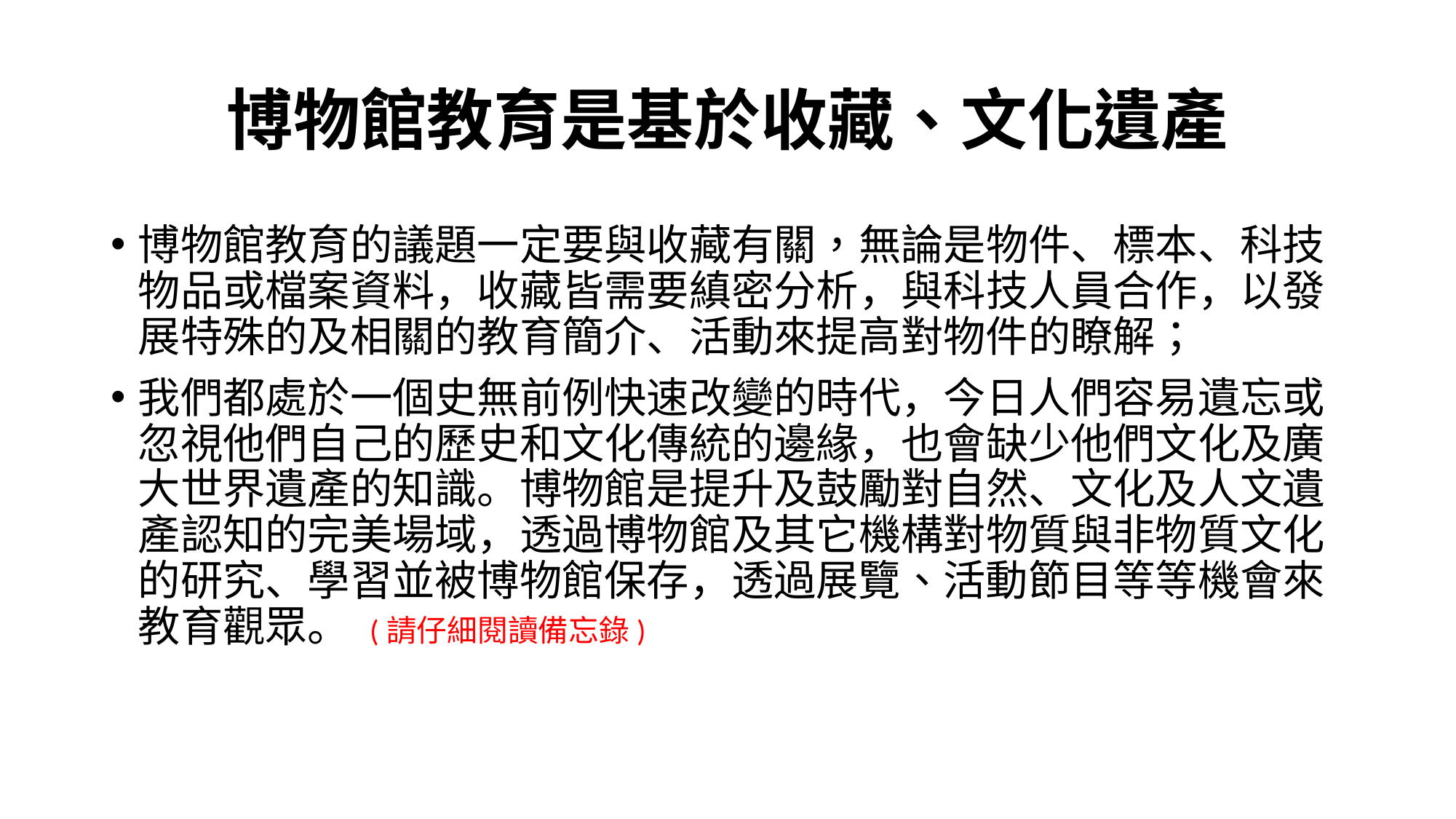

# 博物館教育是基於收藏、文化遺產
博物館教育的議題一定要與收藏有關，無論是物件、標本、科技物品或檔案資料，收藏皆需要縝密分析，與科技人員合作，以發展特殊的及相關的教育簡介、活動來提高對物件的瞭解；
我們都處於一個史無前例快速改變的時代，今日人們容易遺忘或忽視他們自己的歷史和文化傳統的邊緣，也會缺少他們文化及廣大世界遺產的知識。博物館是提升及鼓勵對自然、文化及人文遺產認知的完美場域，透過博物館及其它機構對物質與非物質文化的研究、學習並被博物館保存，透過展覽、活動節目等等機會來教育觀眾。 (請仔細閱讀備忘錄)